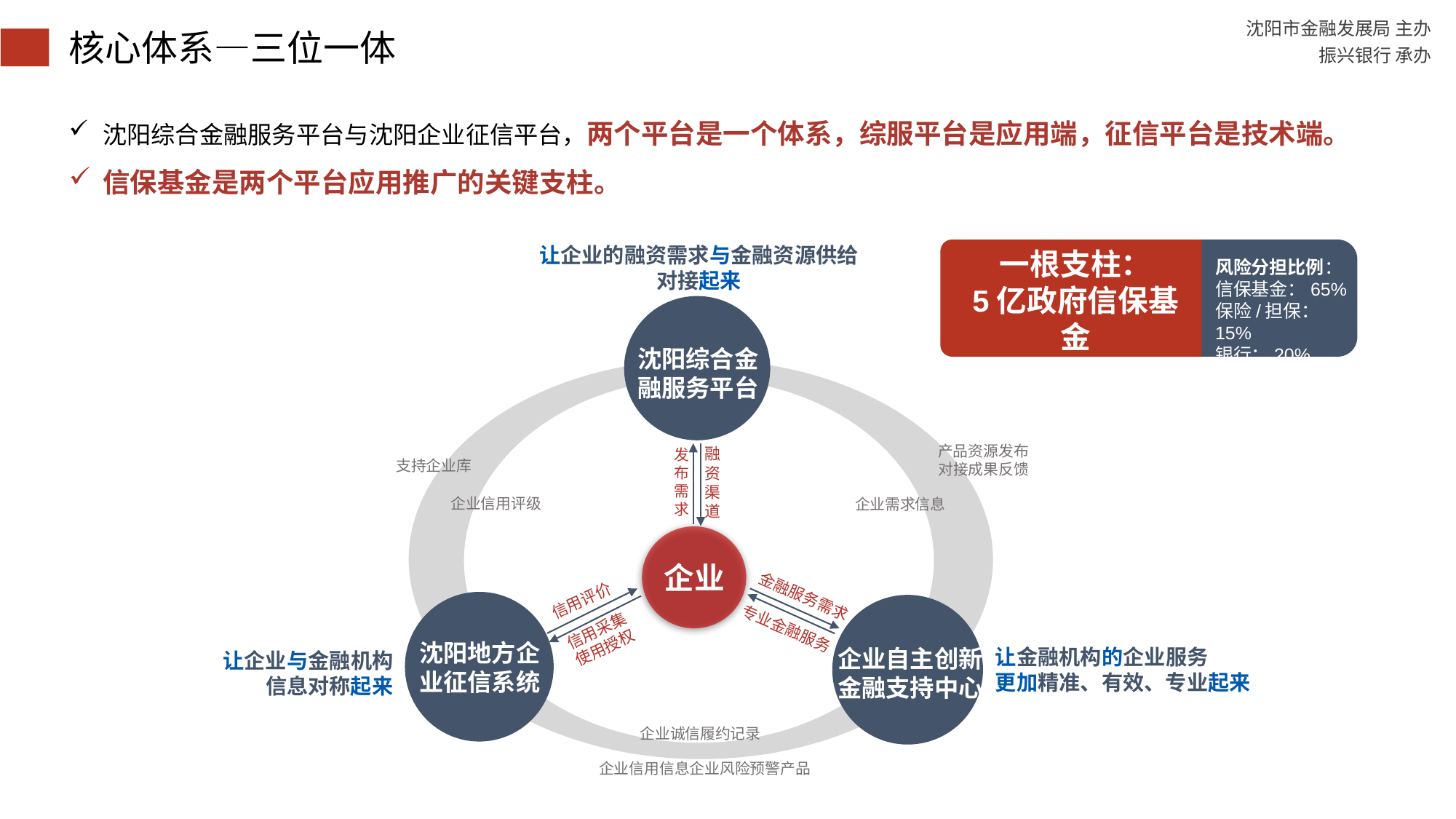

核心体系—三位一体
沈阳综合金融服务平台与沈阳企业征信平台，两个平台是一个体系，综服平台是应用端，征信平台是技术端。
信保基金是两个平台应用推广的关键支柱。
让企业的融资需求与金融资源供给
对接起来

沈阳综合金融服务平台

产品资源发布
对接成果反馈
融
资
渠
道
发
布
需
求
支持企业库
企业信用评级
企业需求信息

企业
信用评价
金融服务需求

信用采集
使用授权
专业金融服务
沈阳地方企业征信系统
企业自主创新金融支持中心
让金融机构的企业服务
更加精准、有效、专业起来
让企业与金融机构
信息对称起来
企业诚信履约记录
企业信用信息企业风险预警产品

一根支柱：
5亿政府信保基金

风险分担比例：
信保基金：65%
保险/担保：15%
银行：20%